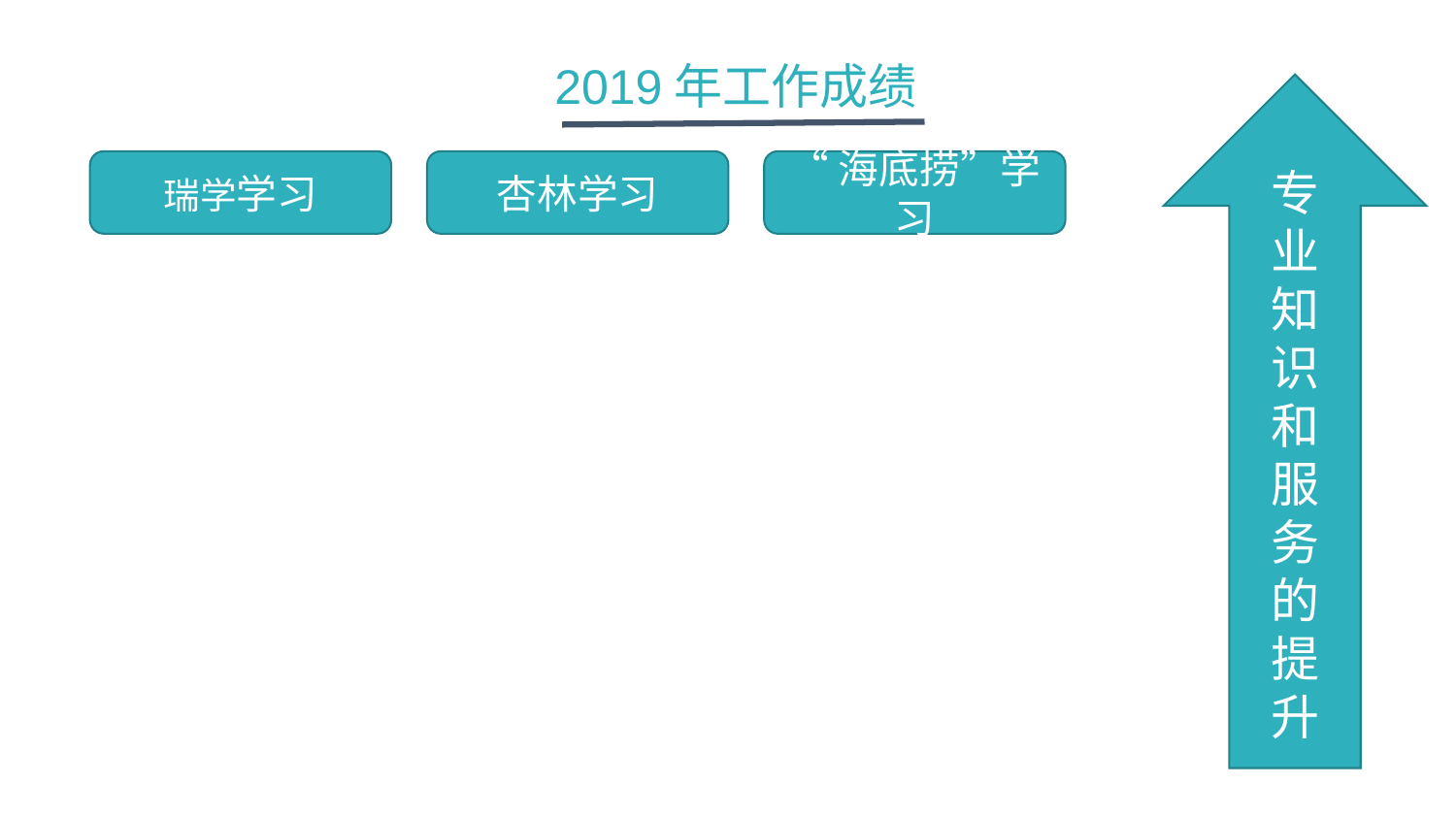

2019年工作成绩

专
业
知
识
和
服
务
的
提
升

瑞学学习
杏林学习
“海底捞”学习